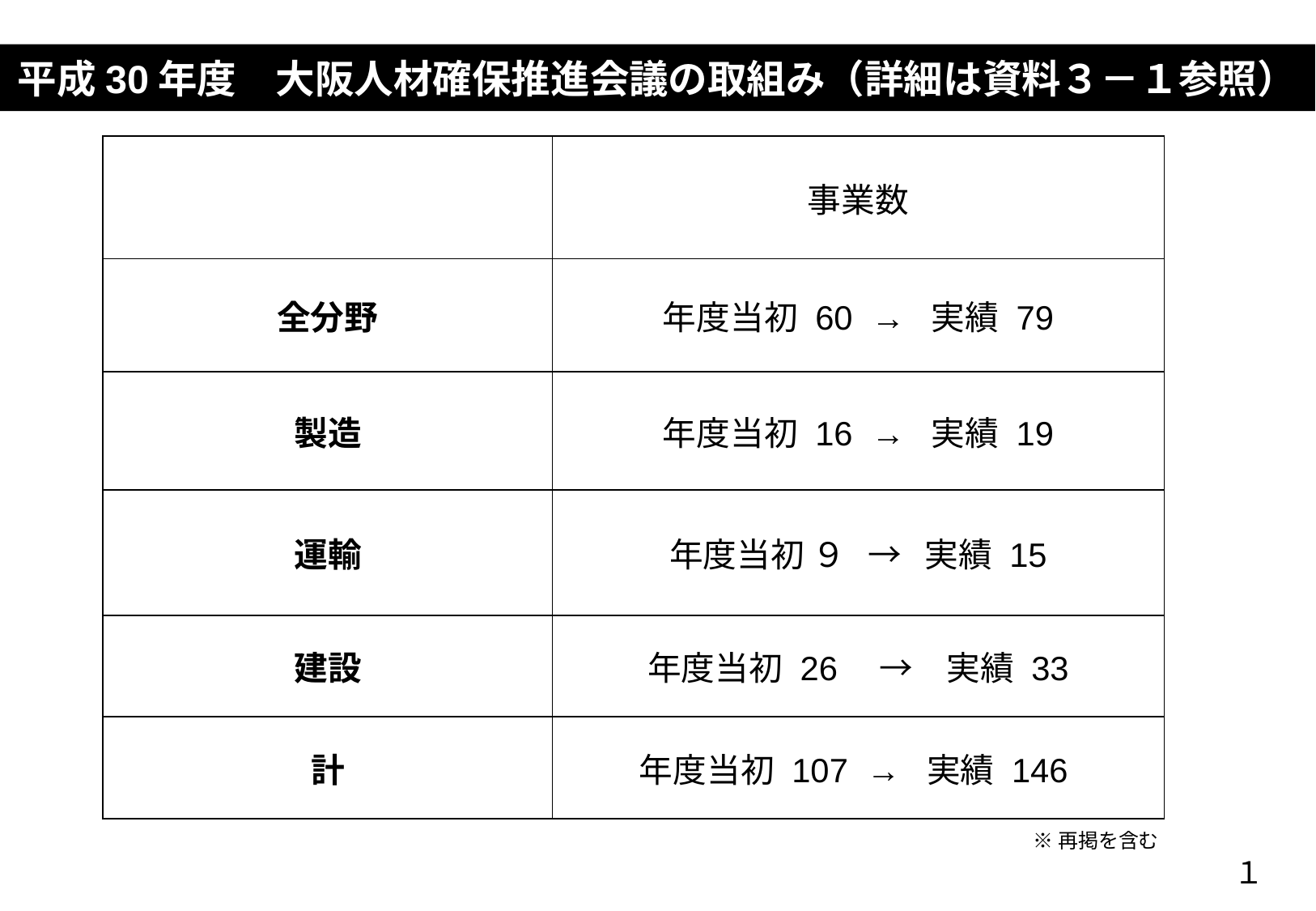

平成30年度　大阪人材確保推進会議の取組み（詳細は資料３－１参照）
|  | 事業数 |
| --- | --- |
| 全分野 | 年度当初 60 → 実績 79 |
| 製造 | 年度当初 16 → 実績 19 |
| 運輸 | 年度当初 ９ → 実績 15 |
| 建設 | 年度当初 26　→　実績 33 |
| 計 | 年度当初 107 → 実績 146 |
※再掲を含む
１